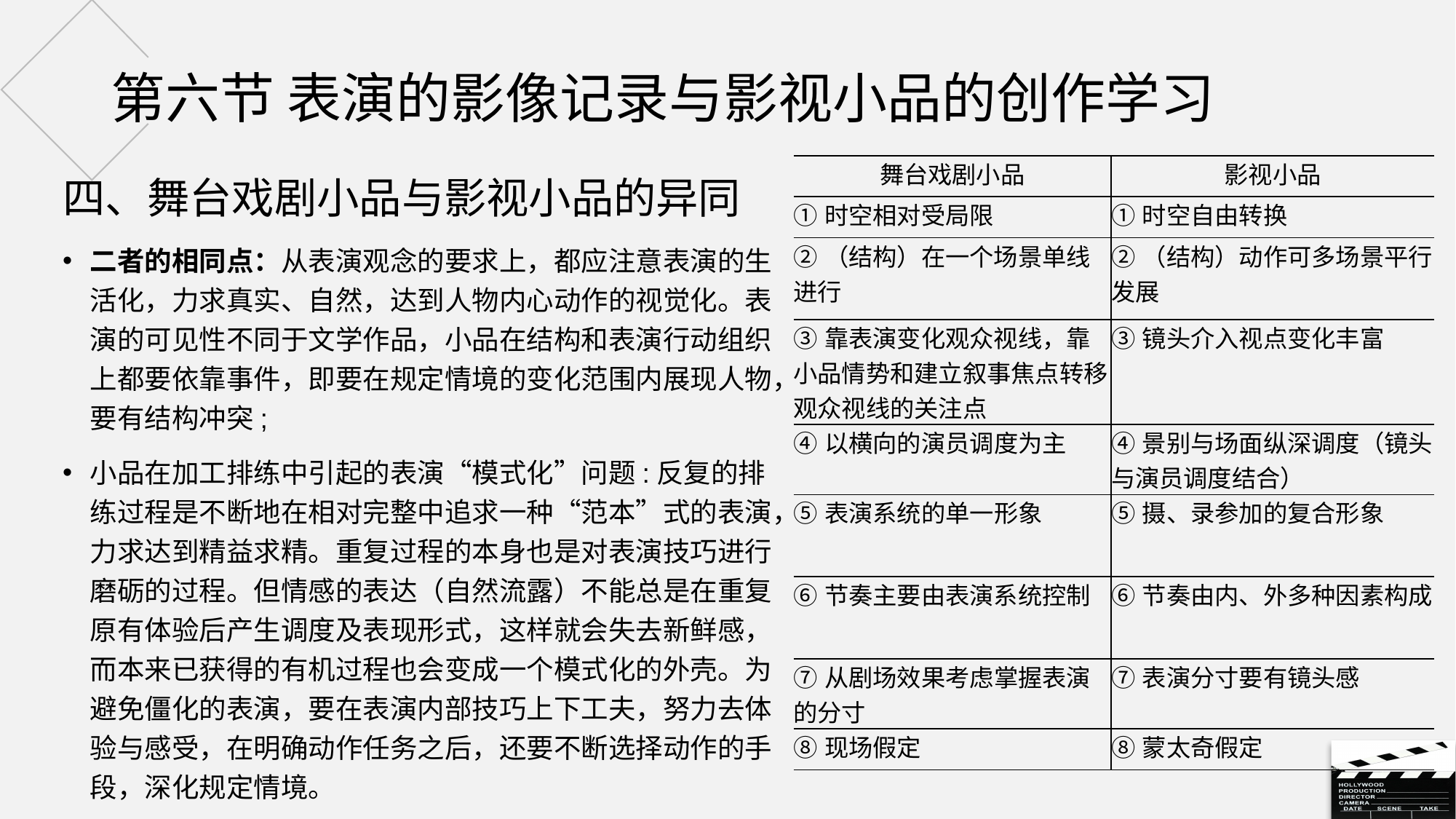

# 第六节 表演的影像记录与影视小品的创作学习
四、舞台戏剧小品与影视小品的异同
二者的相同点：从表演观念的要求上，都应注意表演的生活化，力求真实、自然，达到人物内心动作的视觉化。表演的可见性不同于文学作品，小品在结构和表演行动组织上都要依靠事件，即要在规定情境的变化范围内展现人物，要有结构冲突;
小品在加工排练中引起的表演“模式化”问题:反复的排练过程是不断地在相对完整中追求一种“范本”式的表演，力求达到精益求精。重复过程的本身也是对表演技巧进行磨砺的过程。但情感的表达（自然流露）不能总是在重复原有体验后产生调度及表现形式，这样就会失去新鲜感，而本来已获得的有机过程也会变成一个模式化的外壳。为避免僵化的表演，要在表演内部技巧上下工夫，努力去体验与感受，在明确动作任务之后，还要不断选择动作的手段，深化规定情境。

| 舞台戏剧小品 | 影视小品 |
| --- | --- |
| ①时空相对受局限 | ①时空自由转换 |
| ②（结构）在一个场景单线进行 | ②（结构）动作可多场景平行发展 |
| ③靠表演变化观众视线，靠小品情势和建立叙事焦点转移观众视线的关注点 | ③镜头介入视点变化丰富 |
| ④以横向的演员调度为主 | ④景别与场面纵深调度（镜头与演员调度结合） |
| ⑤表演系统的单一形象 | ⑤摄、录参加的复合形象 |
| ⑥节奏主要由表演系统控制 | ⑥节奏由内、外多种因素构成 |
| ⑦从剧场效果考虑掌握表演的分寸 | ⑦表演分寸要有镜头感 |
| ⑧现场假定 | ⑧蒙太奇假定 |